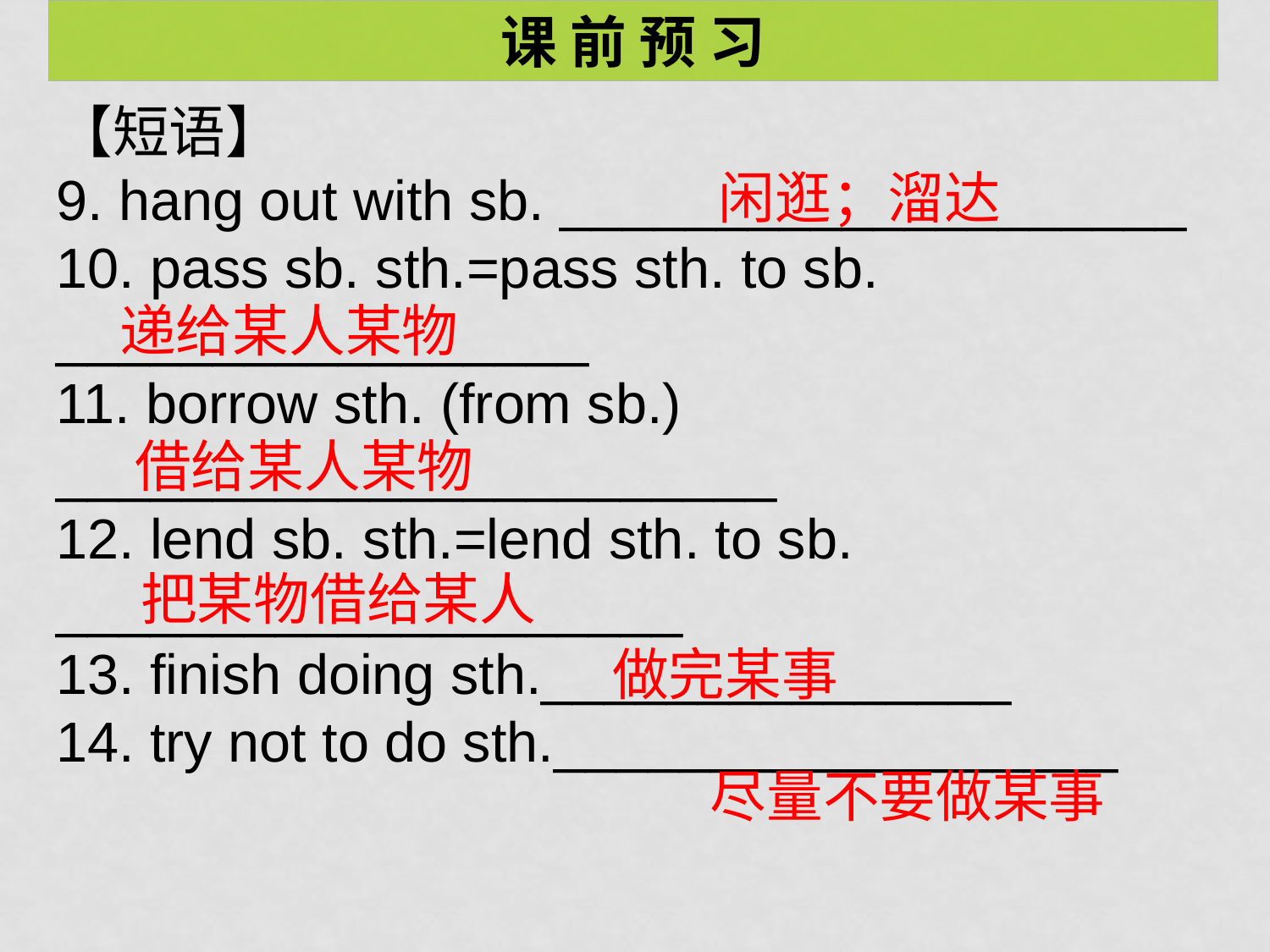

课 前 预 习
【短语】
9. hang out with sb. ____________________
10. pass sb. sth.=pass sth. to sb. _________________
11. borrow sth. (from sb.) _______________________
12. lend sb. sth.=lend sth. to sb. ____________________
13. finish doing sth._______________
14. try not to do sth.__________________
闲逛；溜达
递给某人某物
借给某人某物
把某物借给某人
做完某事
尽量不要做某事